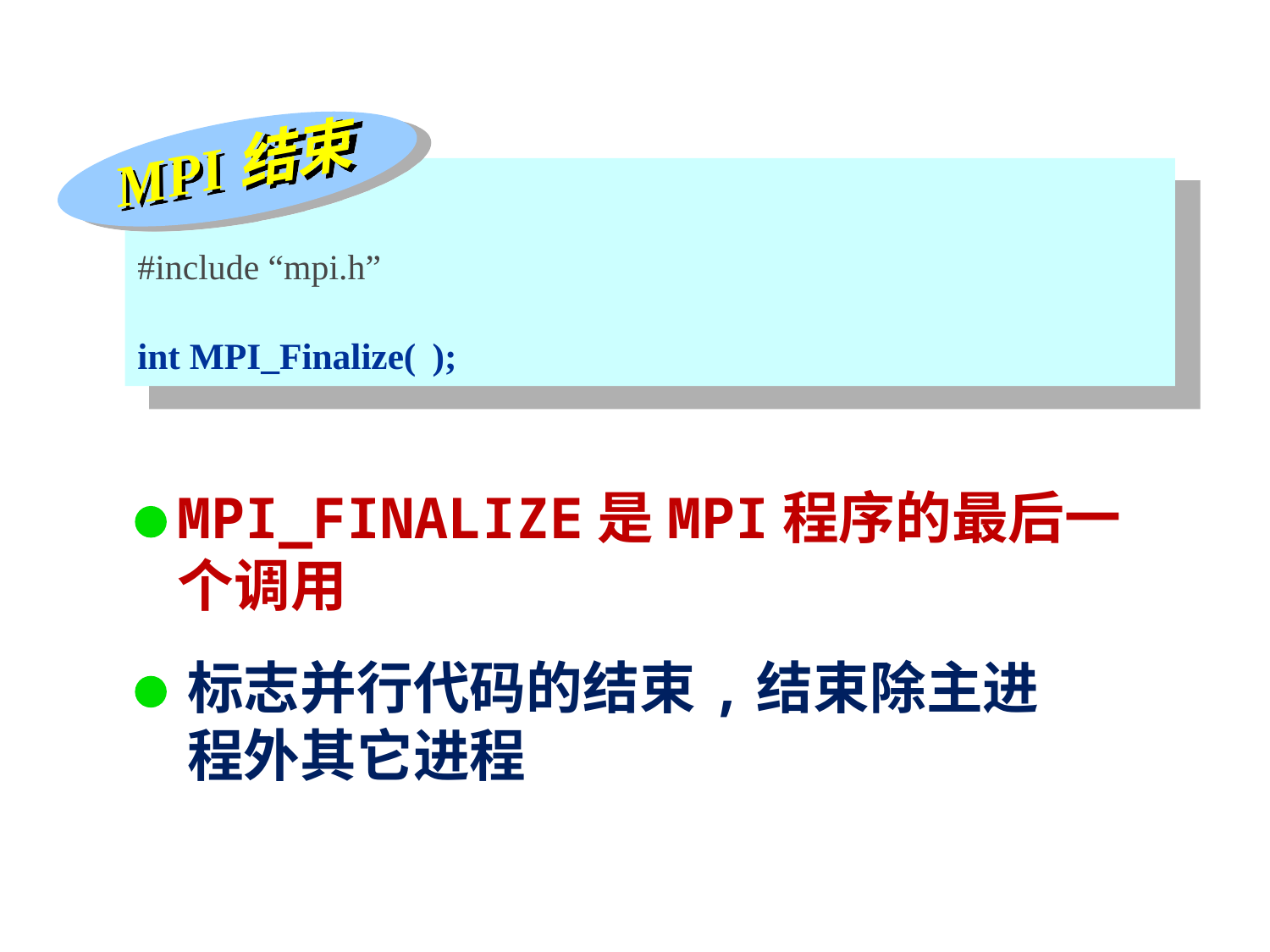

MPI结束

#include “mpi.h”
int MPI_Finalize( );
MPI_FINALIZE是MPI程序的最后一个调用

标志并行代码的结束,结束除主进程外其它进程